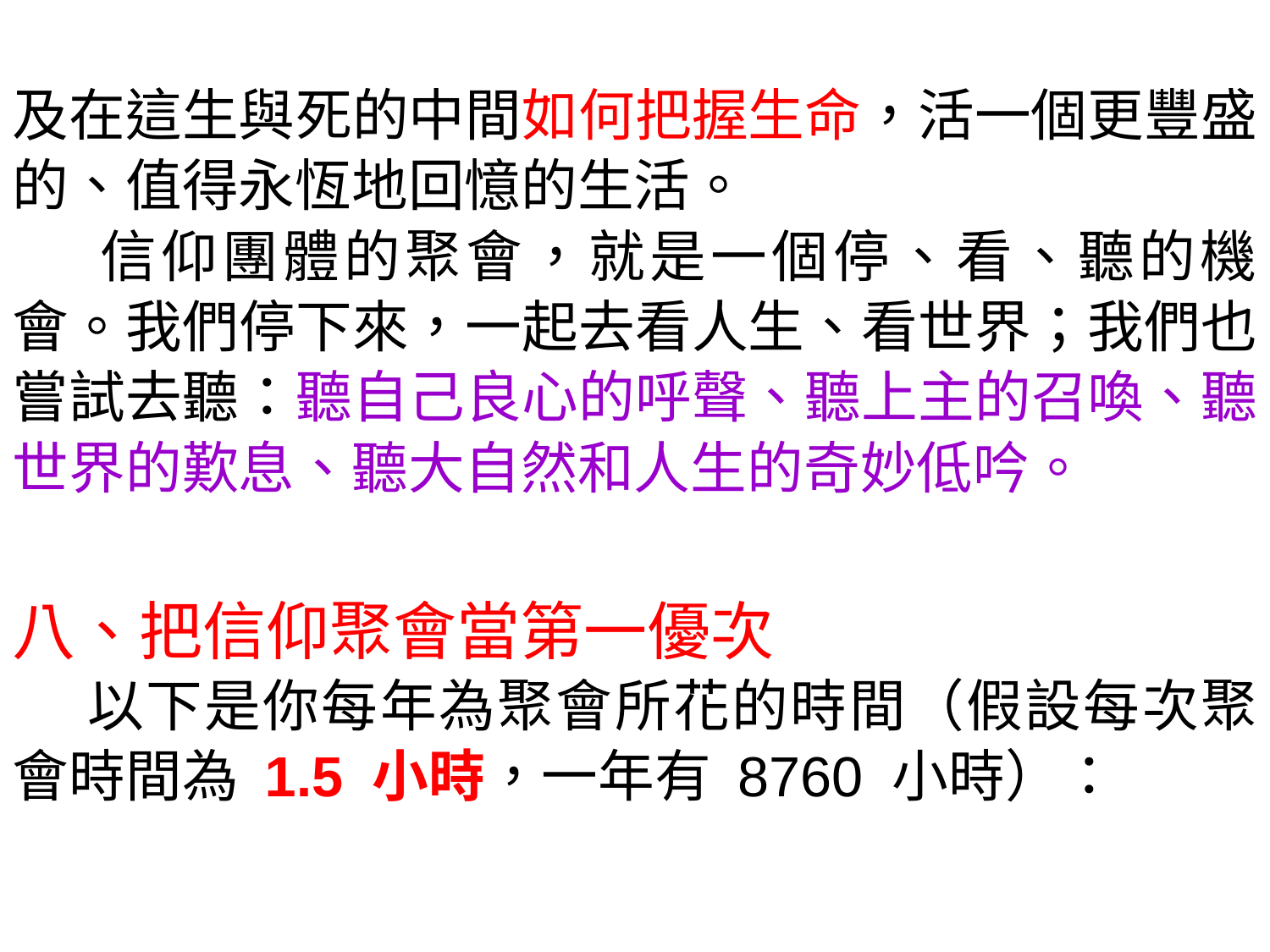

及在這生與死的中間如何把握生命，活一個更豐盛的、值得永恆地回憶的生活。
    信仰團體的聚會，就是一個停、看、聽的機會。我們停下來，一起去看人生、看世界；我們也嘗試去聽：聽自己良心的呼聲、聽上主的召喚、聽世界的歎息、聽大自然和人生的奇妙低吟。

八、把信仰聚會當第一優次
    以下是你每年為聚會所花的時間（假設每次聚會時間為 1.5 小時，一年有 8760 小時）：